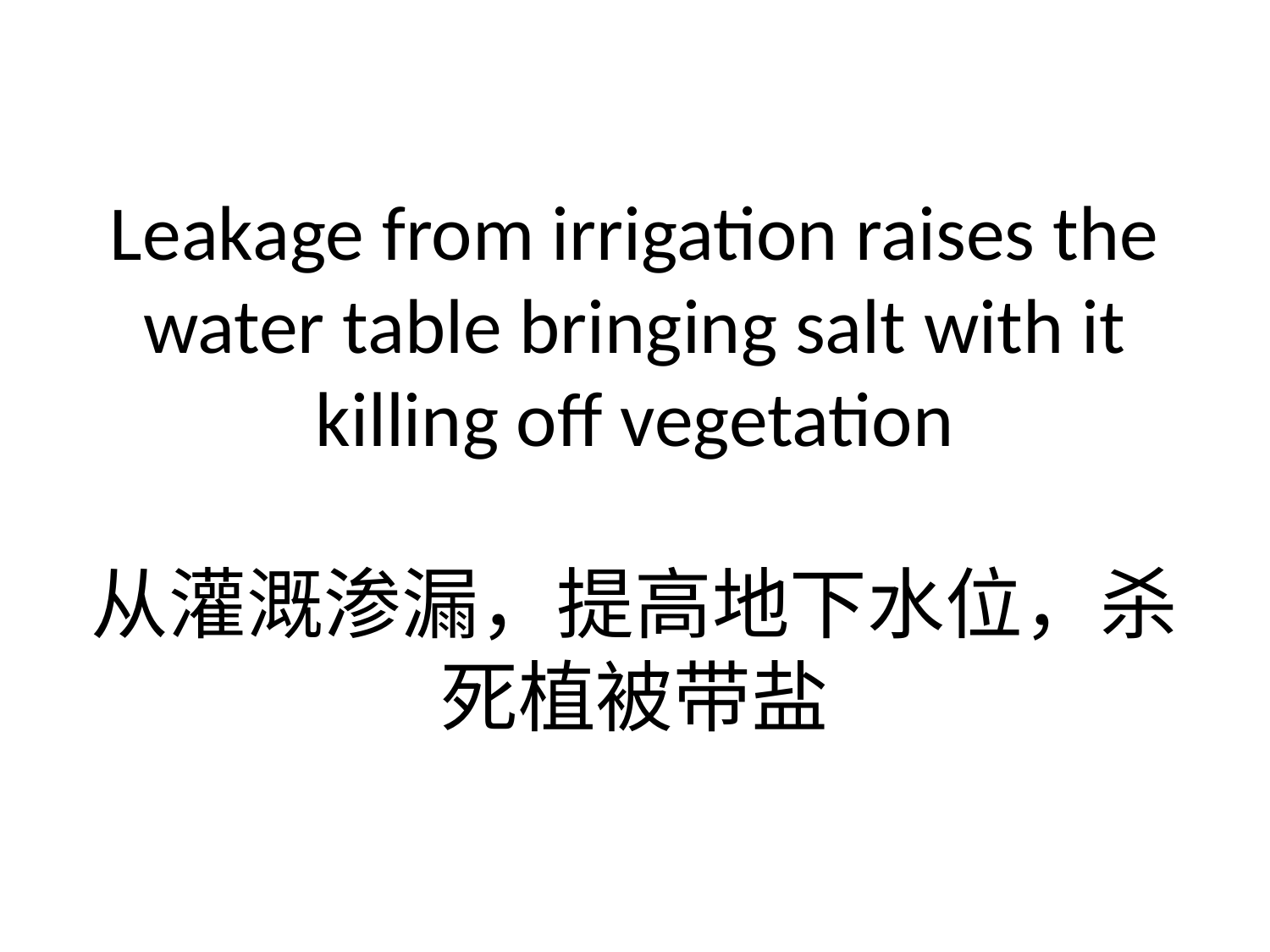

# Leakage from irrigation raises the water table bringing salt with it killing off vegetation 从灌溉渗漏，提高地下水位，杀死植被带盐